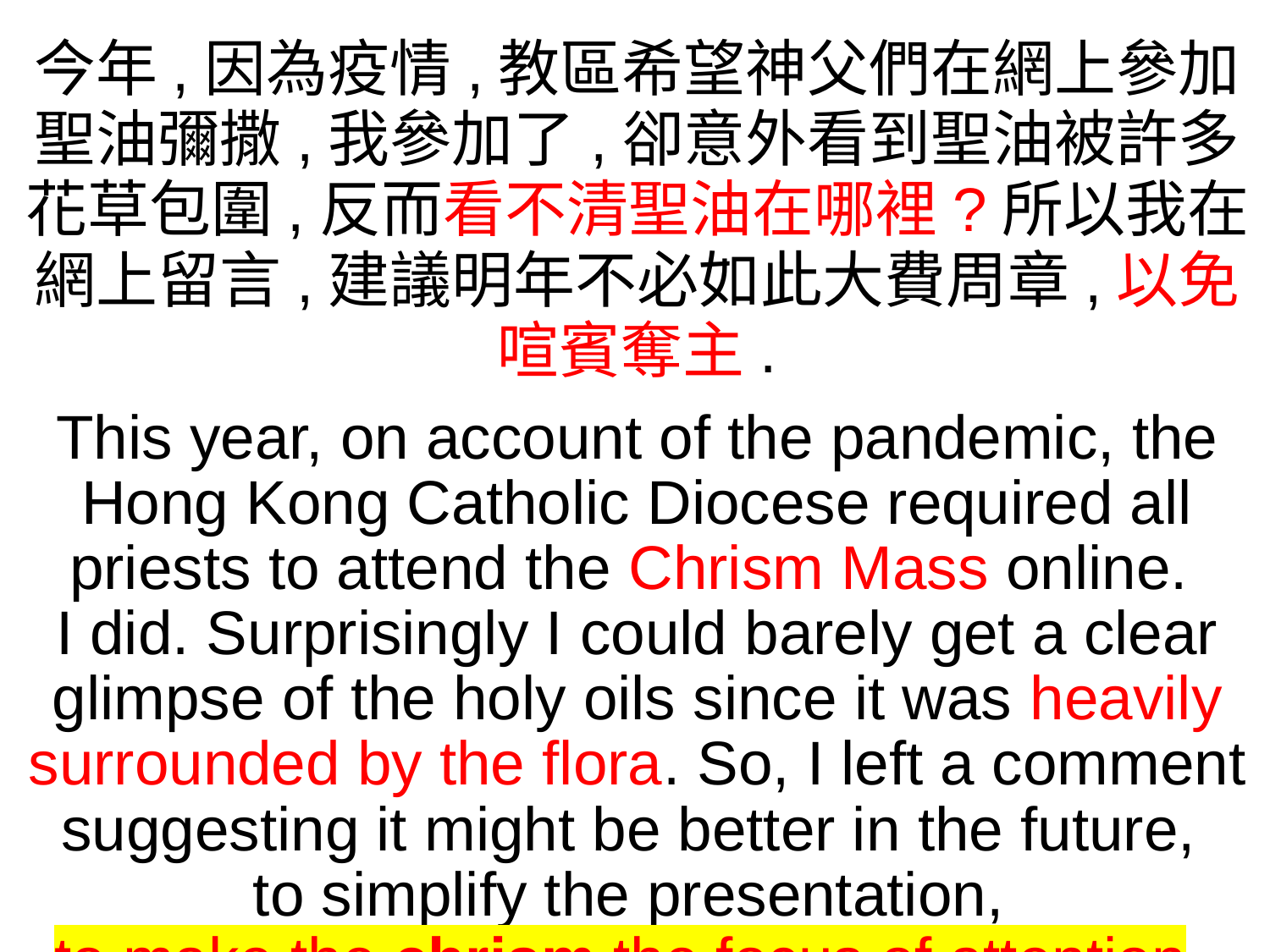

今年,因為疫情,教區希望神父們在網上參加聖油彌撒,我參加了,卻意外看到聖油被許多花草包圍,反而看不清聖油在哪裡?所以我在網上留言,建議明年不必如此大費周章,以免喧賓奪主.
This year, on account of the pandemic, the Hong Kong Catholic Diocese required all priests to attend the Chrism Mass online.
I did. Surprisingly I could barely get a clear glimpse of the holy oils since it was heavily surrounded by the flora. So, I left a comment suggesting it might be better in the future,
to simplify the presentation,
to make the chrism the focus of attention.